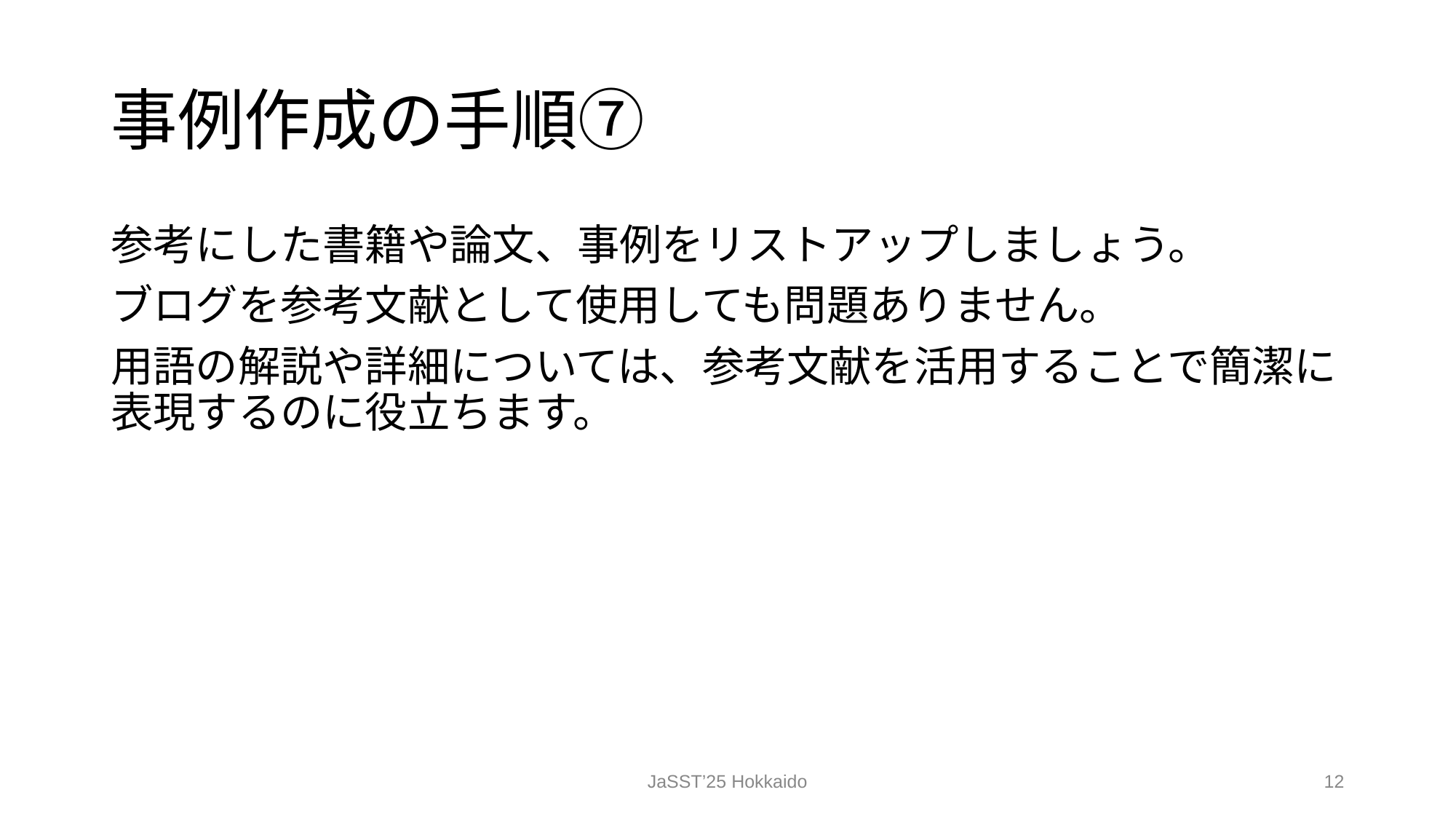

# 事例作成の手順⑦
参考にした書籍や論文、事例をリストアップしましょう。
ブログを参考文献として使用しても問題ありません。
用語の解説や詳細については、参考文献を活用することで簡潔に表現するのに役立ちます。
JaSST’25 Hokkaido
12